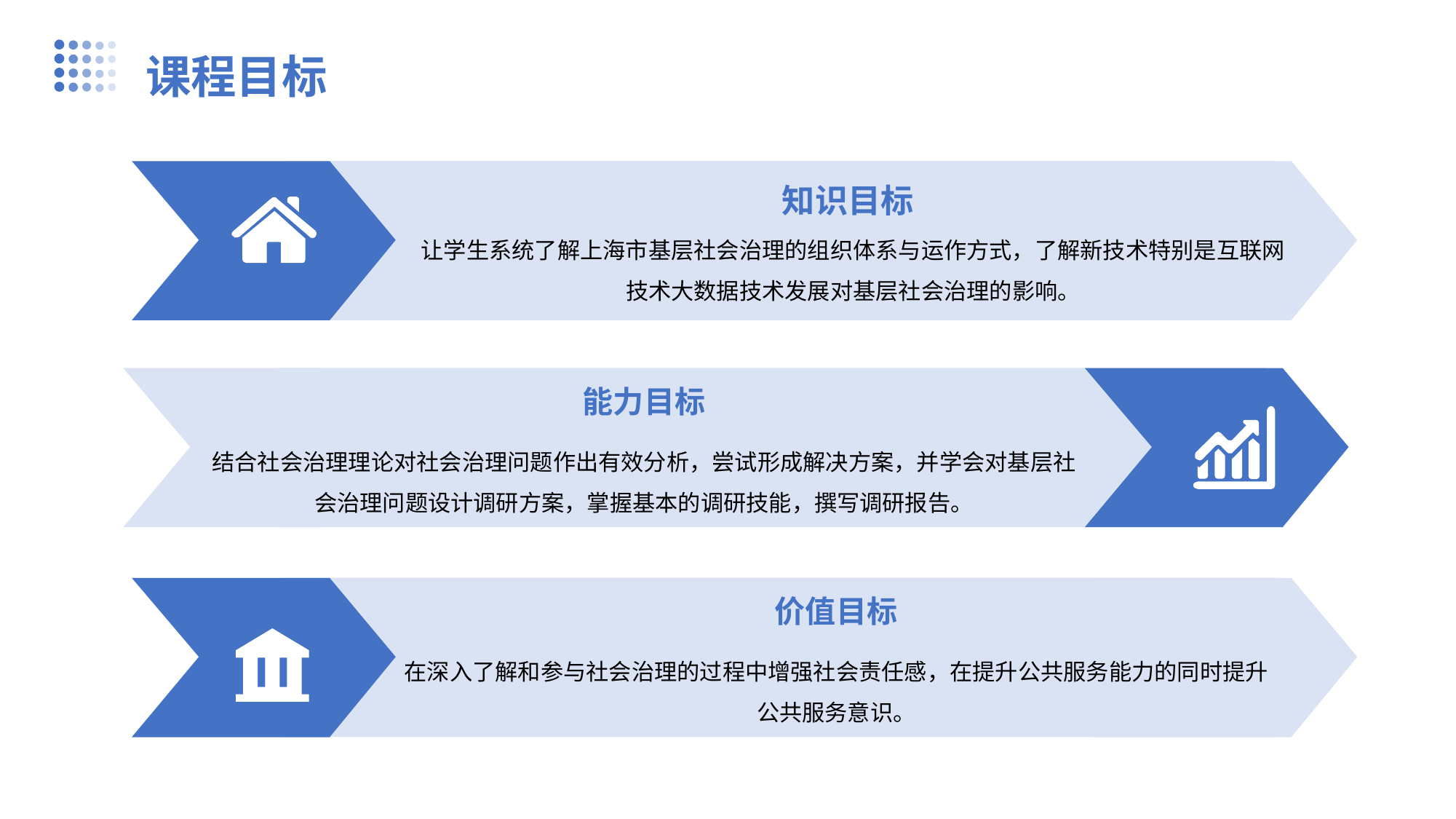

课程目标

知识目标

让学生系统了解上海市基层社会治理的组织体系与运作方式，了解新技术特别是互联网技术大数据技术发展对基层社会治理的影响。

能力目标

结合社会治理理论对社会治理问题作出有效分析，尝试形成解决方案，并学会对基层社会治理问题设计调研方案，掌握基本的调研技能，撰写调研报告。

价值目标

在深入了解和参与社会治理的过程中增强社会责任感，在提升公共服务能力的同时提升公共服务意识。